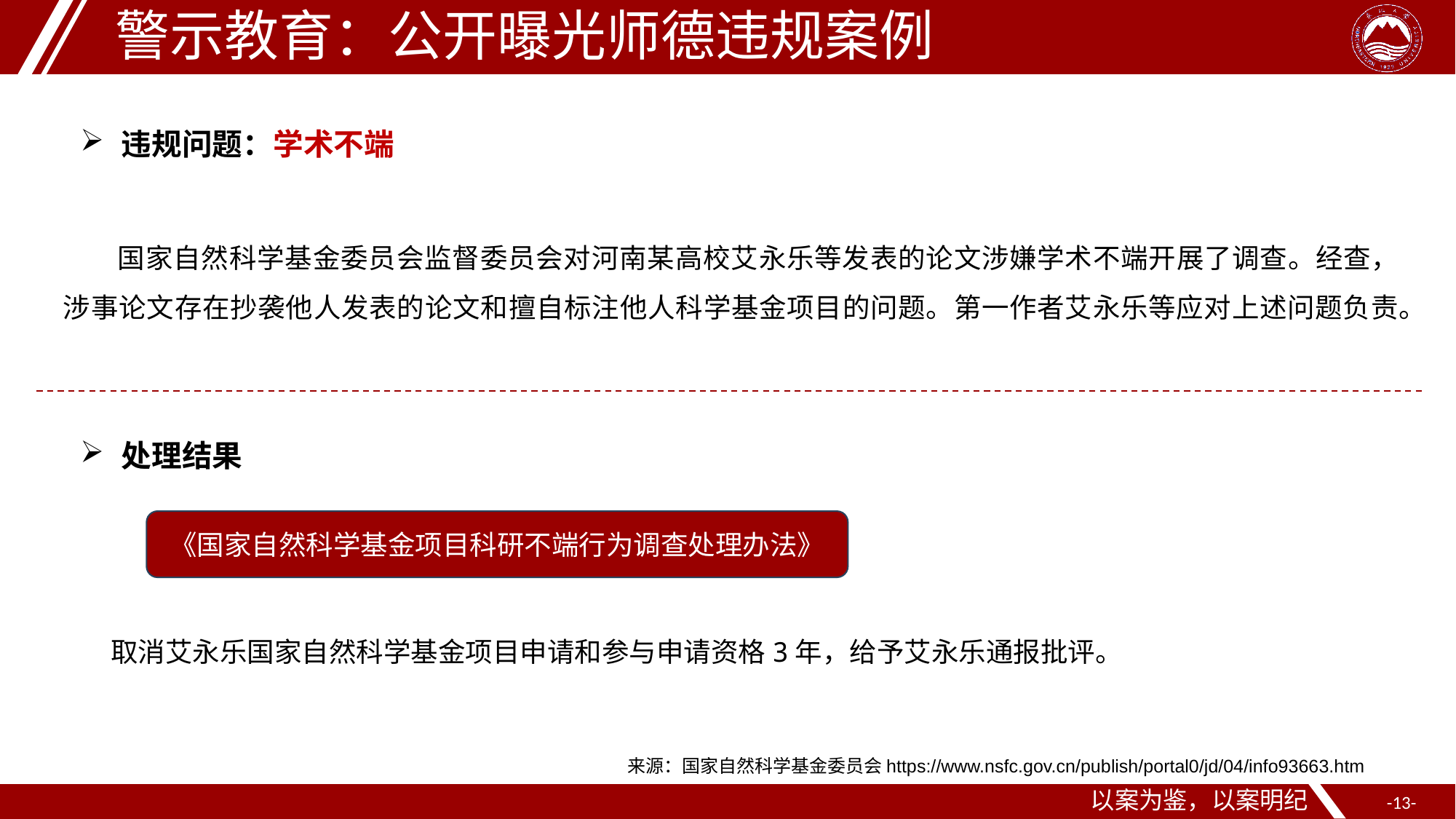

警示教育：公开曝光师德违规案例
违规问题：学术不端
国家自然科学基金委员会监督委员会对河南某高校艾永乐等发表的论文涉嫌学术不端开展了调查。经查，涉事论文存在抄袭他人发表的论文和擅自标注他人科学基金项目的问题。第一作者艾永乐等应对上述问题负责。
处理结果
《国家自然科学基金项目科研不端行为调查处理办法》
取消艾永乐国家自然科学基金项目申请和参与申请资格3年，给予艾永乐通报批评。
来源：国家自然科学基金委员会https://www.nsfc.gov.cn/publish/portal0/jd/04/info93663.htm

以案为鉴，以案明纪
-13-